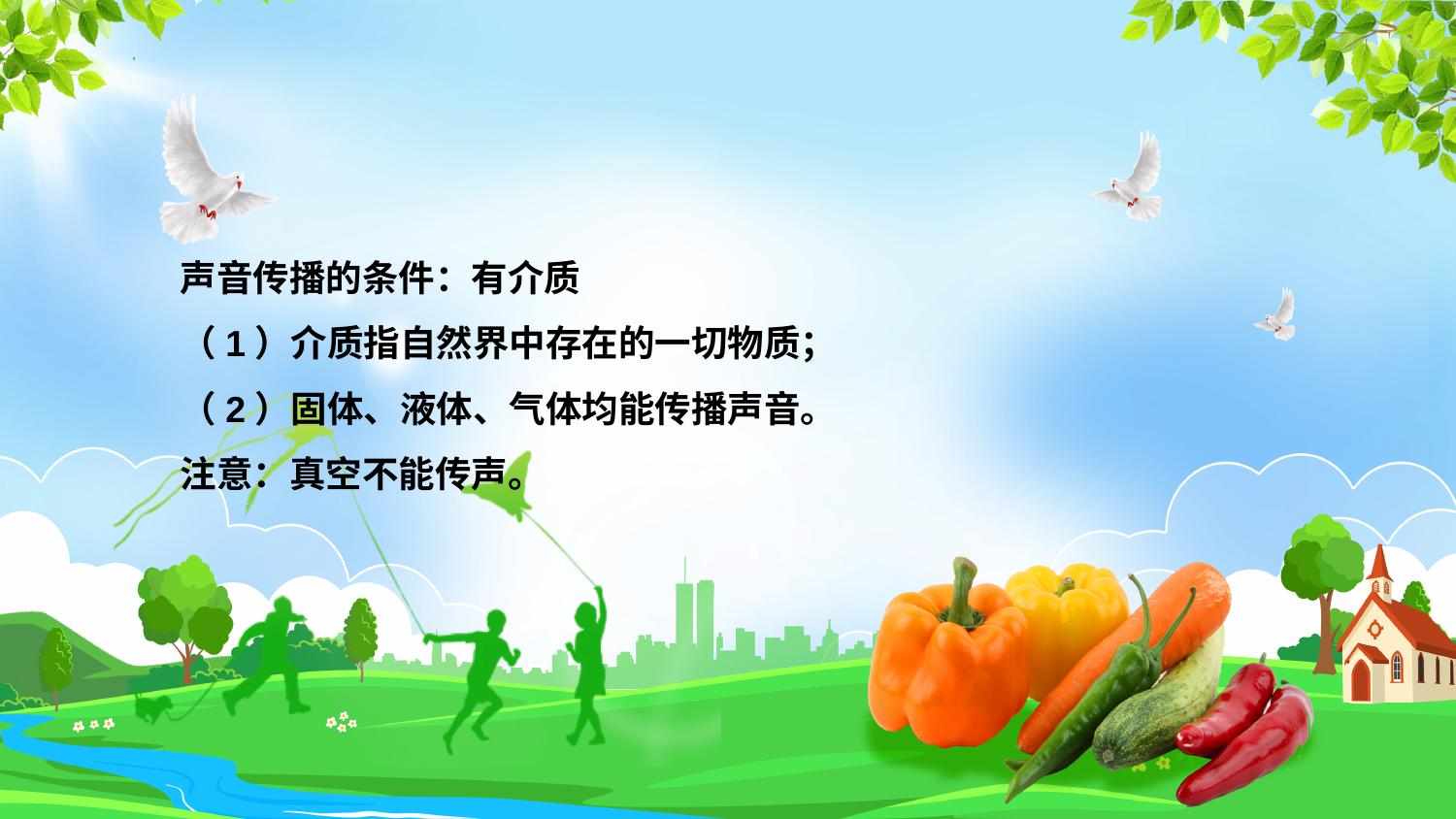

声音传播的条件：有介质
（1）介质指自然界中存在的一切物质；
（2）固体、液体、气体均能传播声音。
注意：真空不能传声。